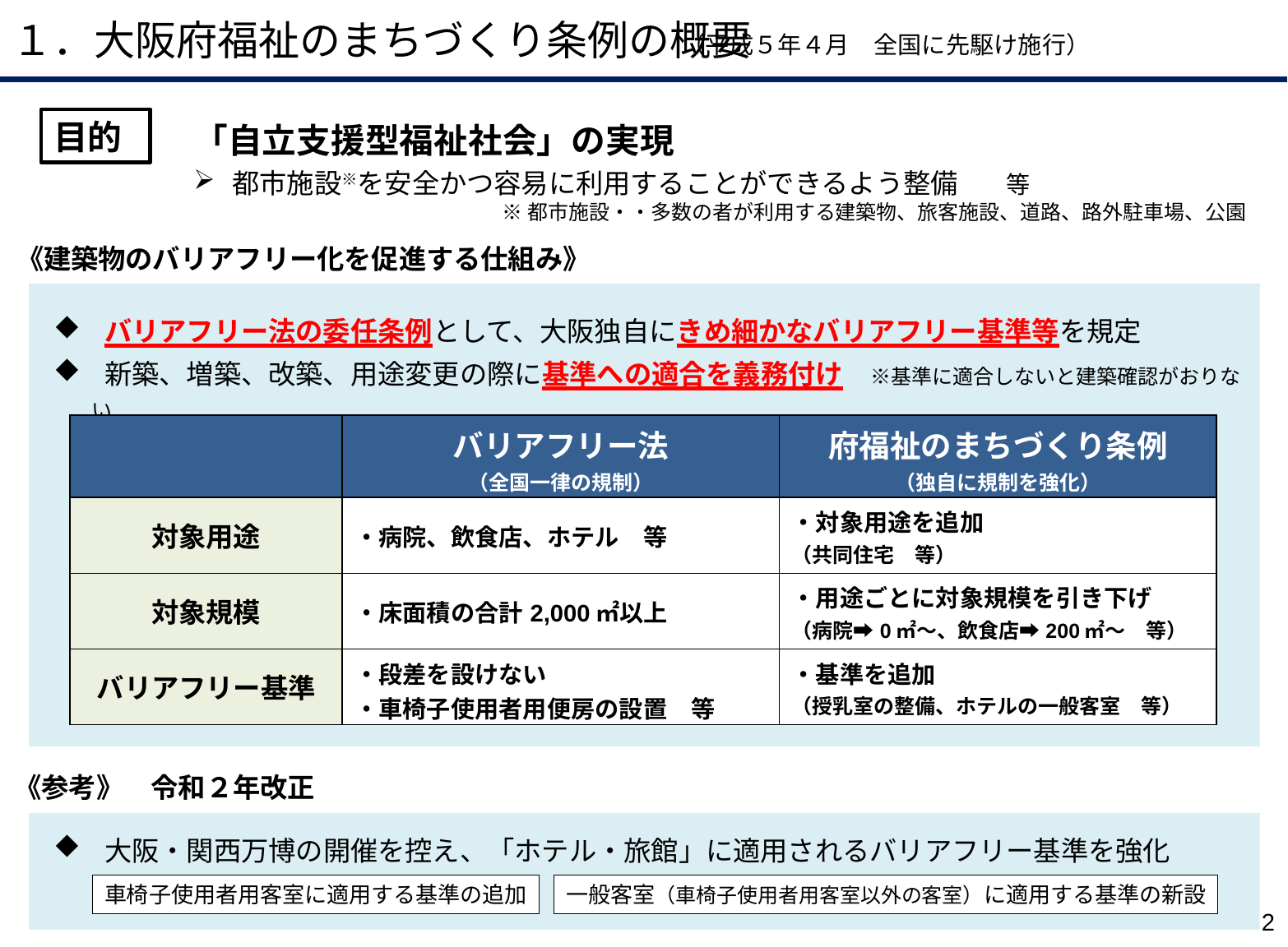

１．大阪府福祉のまちづくり条例の概要
（平成５年４月　全国に先駆け施行）
「自立支援型福祉社会」の実現
都市施設※を安全かつ容易に利用することができるよう整備　　等
目的
※都市施設・・多数の者が利用する建築物、旅客施設、道路、路外駐車場、公園
《建築物のバリアフリー化を促進する仕組み》

 バリアフリー法の委任条例として、大阪独自にきめ細かなバリアフリー基準等を規定
 新築、増築、改築、用途変更の際に基準への適合を義務付け　※基準に適合しないと建築確認がおりない
|  | バリアフリー法 （全国一律の規制） | 府福祉のまちづくり条例 （独自に規制を強化） |
| --- | --- | --- |
| 対象用途 | ・病院、飲食店、ホテル　等 | ・対象用途を追加 （共同住宅　等） |
| 対象規模 | ・床面積の合計2,000㎡以上 | ・用途ごとに対象規模を引き下げ （病院➡0㎡～、飲食店➡200㎡～　等） |
| バリアフリー基準 | ・段差を設けない ・車椅子使用者用便房の設置　等 | ・基準を追加 （授乳室の整備、ホテルの一般客室　等） |
《参考》　令和２年改正

 大阪・関西万博の開催を控え、「ホテル・旅館」に適用されるバリアフリー基準を強化　　等
車椅子使用者用客室に適用する基準の追加
一般客室（車椅子使用者用客室以外の客室）に適用する基準の新設
2